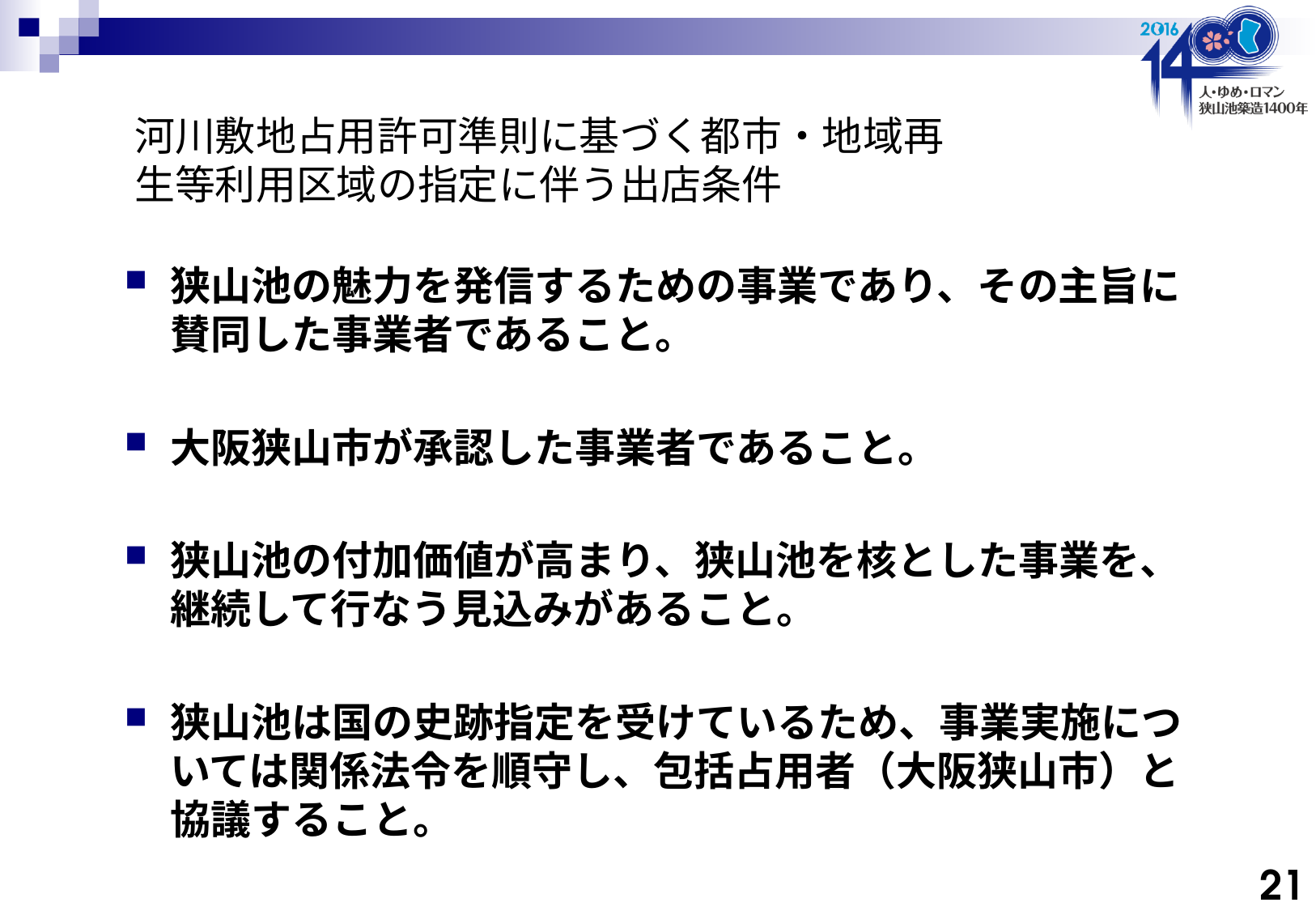

# 河川敷地占用許可準則に基づく都市・地域再生等利用区域の指定に伴う出店条件

狭山池の魅力を発信するための事業であり、その主旨に賛同した事業者であること。

大阪狭山市が承認した事業者であること。

狭山池の付加価値が高まり、狭山池を核とした事業を、継続して行なう見込みがあること。

狭山池は国の史跡指定を受けているため、事業実施については関係法令を順守し、包括占用者（大阪狭山市）と協議すること。

21